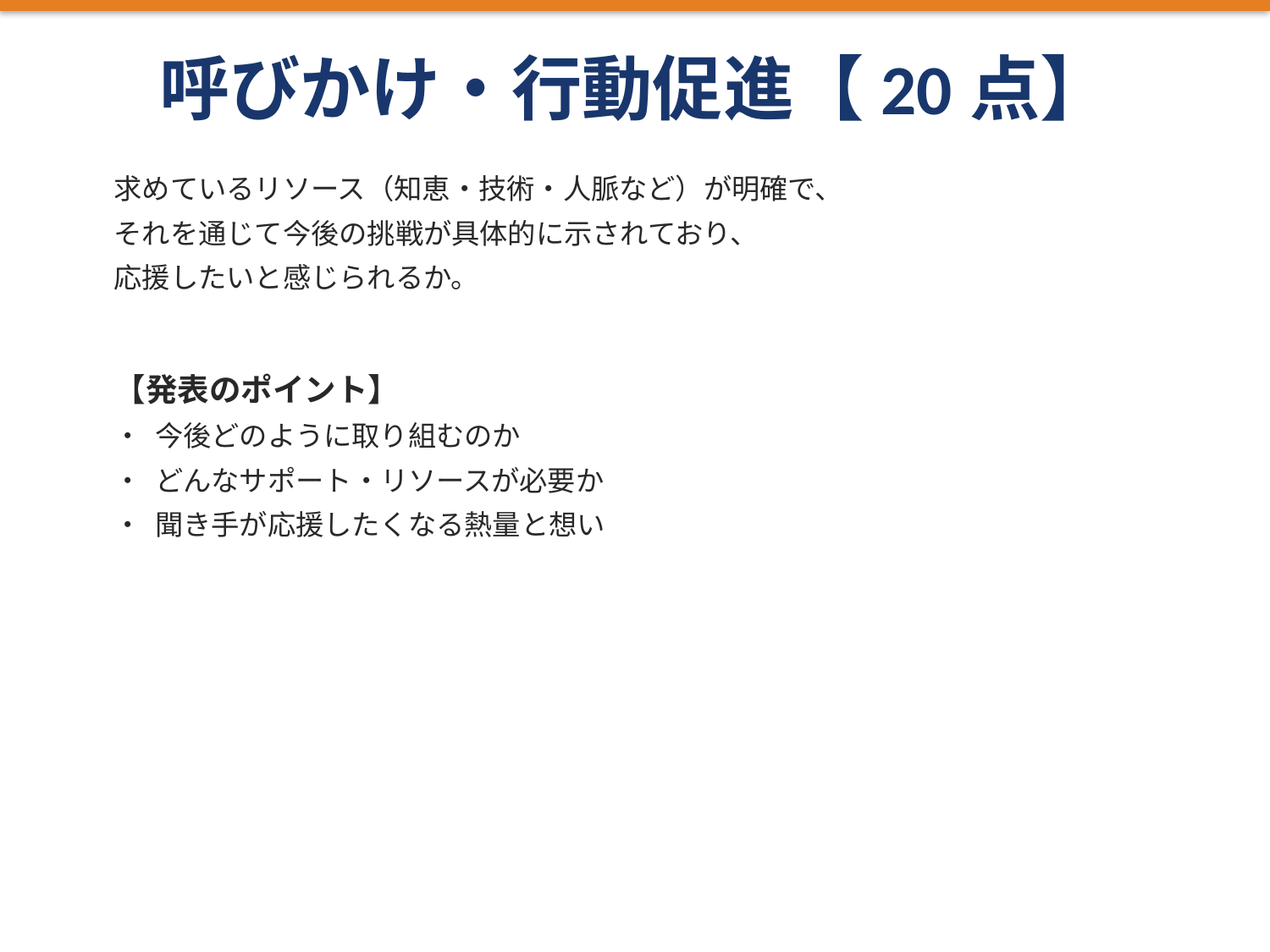

呼びかけ・行動促進【20点】
求めているリソース（知恵・技術・人脈など）が明確で、
それを通じて今後の挑戦が具体的に示されており、
応援したいと感じられるか。

【発表のポイント】
• 今後どのように取り組むのか
• どんなサポート・リソースが必要か
• 聞き手が応援したくなる熱量と想い